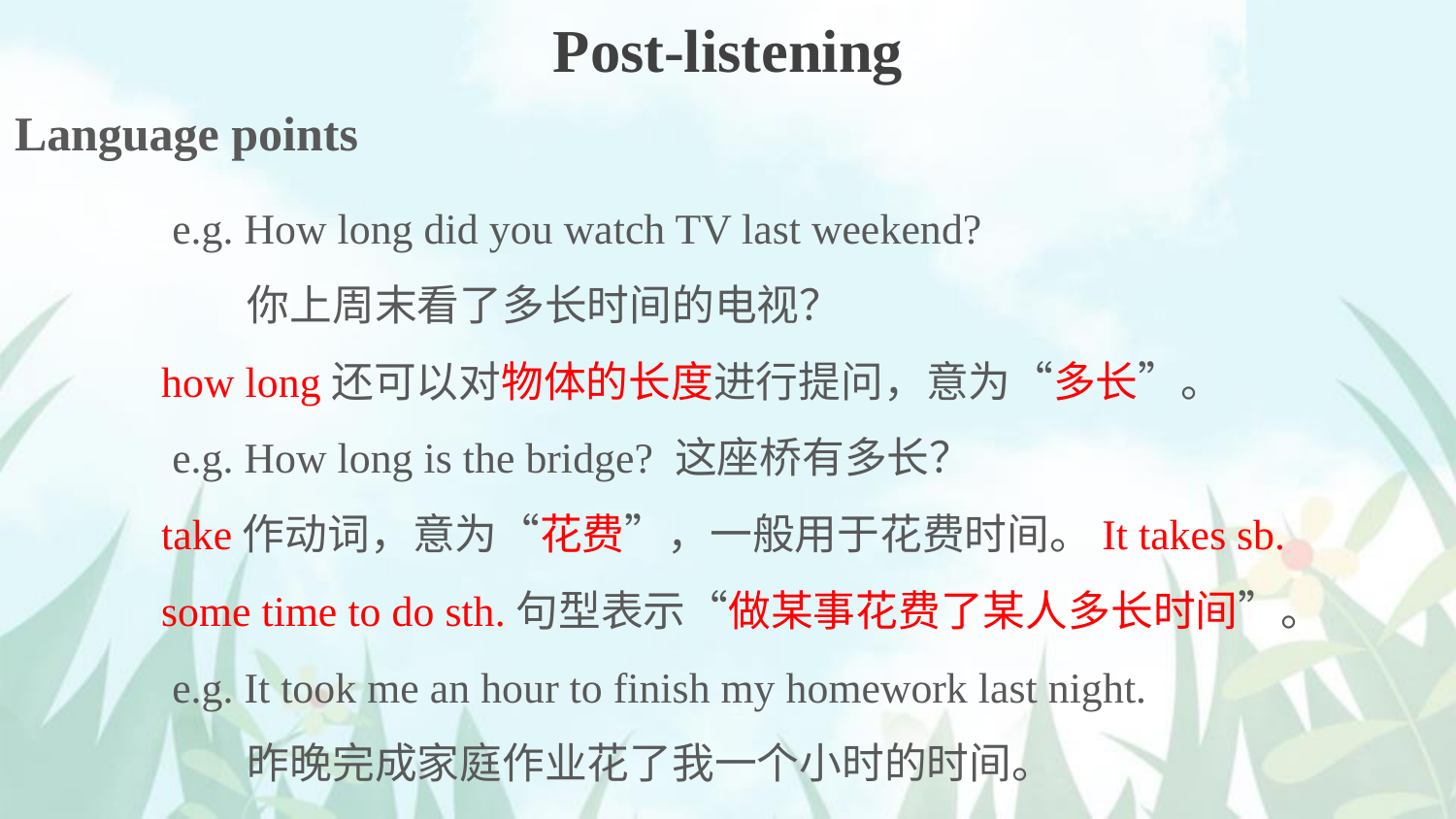

Post-listening
Language points
 e.g. How long did you watch TV last weekend?
        你上周末看了多长时间的电视？
how long还可以对物体的长度进行提问，意为“多长”。
 e.g. How long is the bridge? 这座桥有多长？
take作动词，意为“花费”，一般用于花费时间。It takes sb. some time to do sth.句型表示“做某事花费了某人多长时间”。
 e.g. It took me an hour to finish my homework last night.
        昨晚完成家庭作业花了我一个小时的时间。